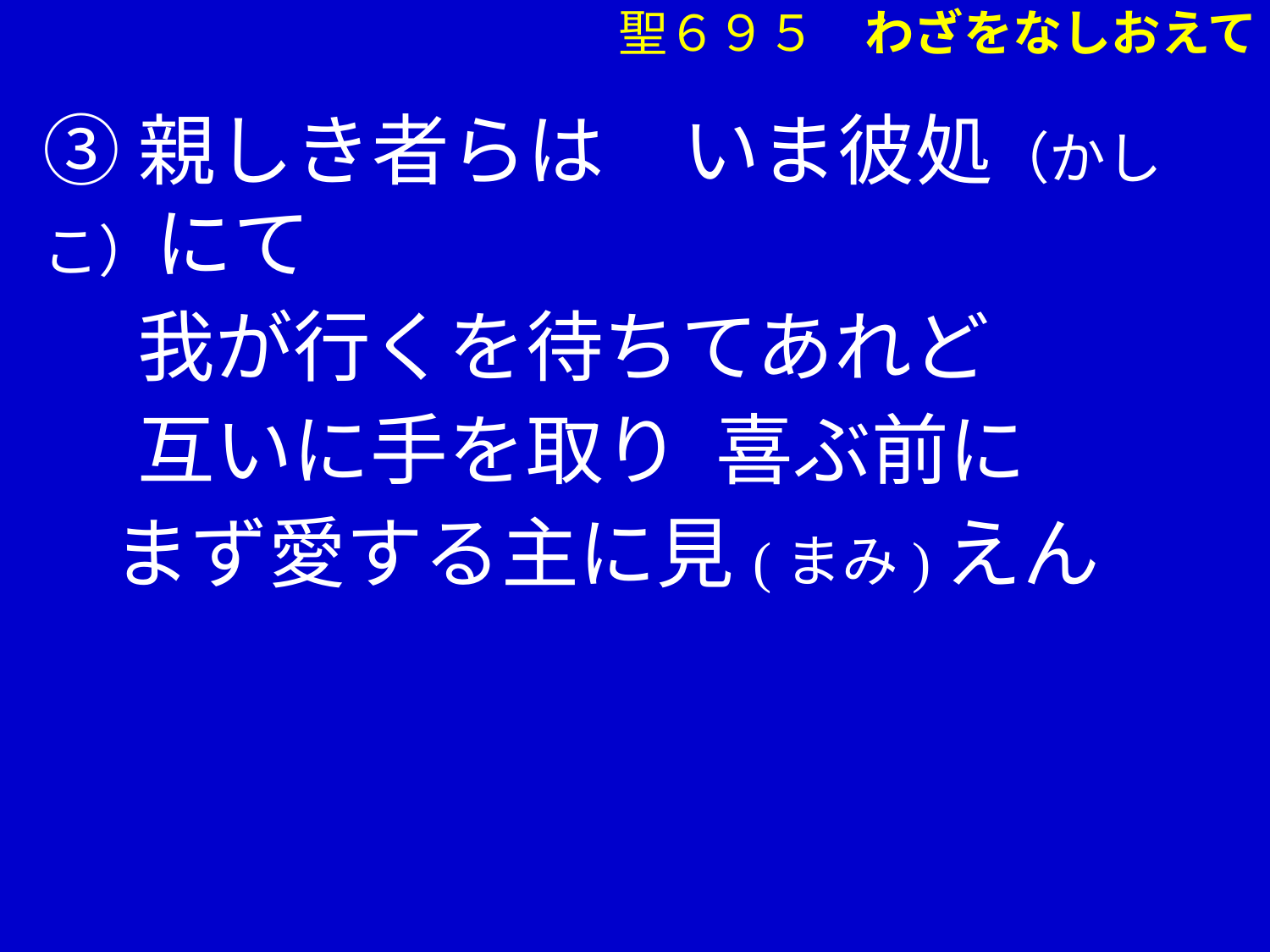

③親しき者らは　いま彼処（かしこ）にて
　 我が行くを待ちてあれど
　 互いに手を取り  喜ぶ前に
   まず愛する主に見(まみ)えん
聖６９５　わざをなしおえて